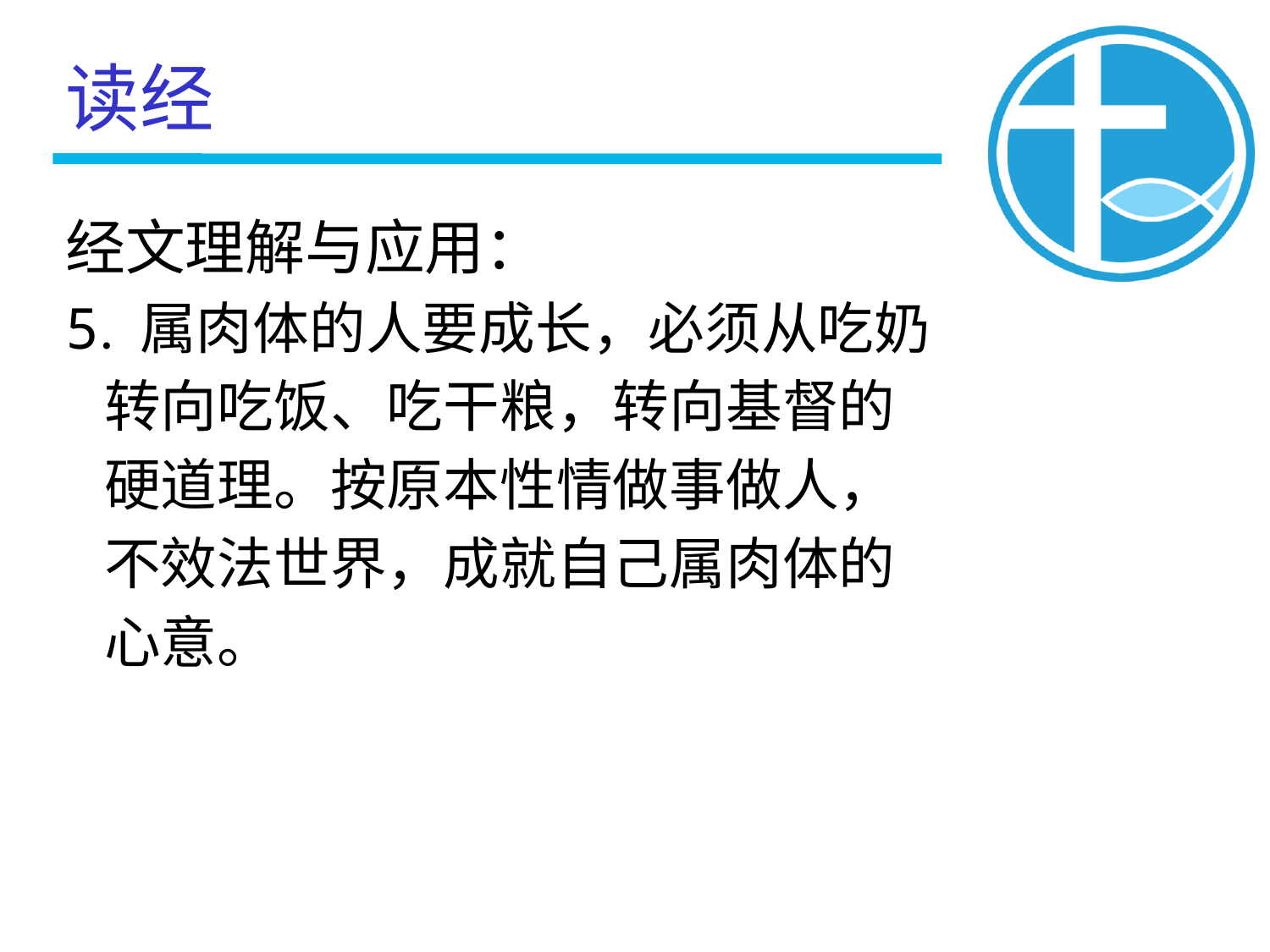

读经
经文理解与应用：
5. 属肉体的人要成长，必须从吃奶
  转向吃饭、吃干粮，转向基督的
  硬道理。按原本性情做事做人，
  不效法世界，成就自己属肉体的
  心意。